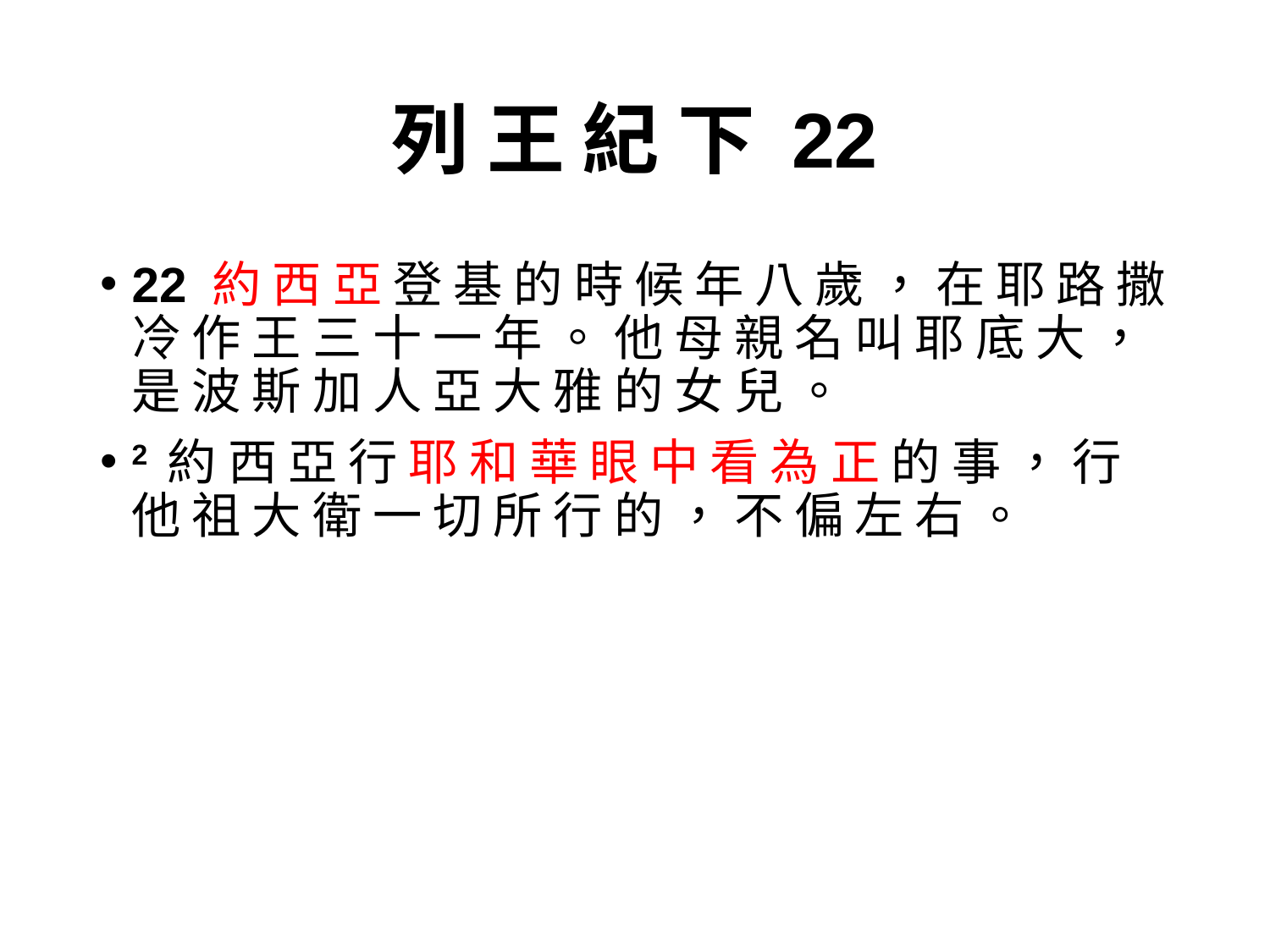

# 列 王 紀 下 22
22 約 西 亞 登 基 的 時 候 年 八 歲 ， 在 耶 路 撒 冷 作 王 三 十 一 年 。 他 母 親 名 叫 耶 底 大 ， 是 波 斯 加 人 亞 大 雅 的 女 兒 。
2 約 西 亞 行 耶 和 華 眼 中 看 為 正 的 事 ， 行 他 祖 大 衛 一 切 所 行 的 ， 不 偏 左 右 。